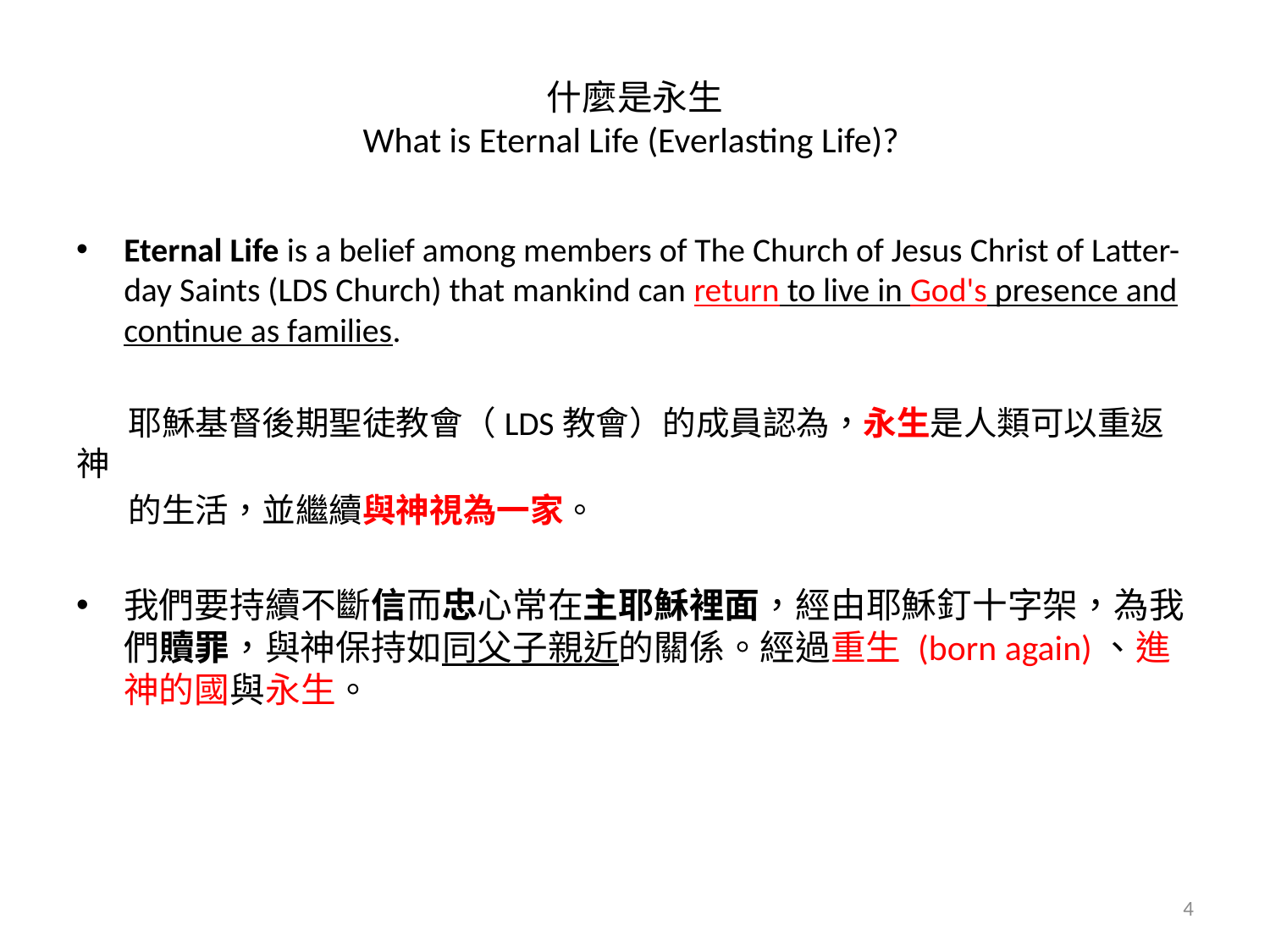

# 什麼是永生 What is Eternal Life (Everlasting Life)?
Eternal Life is a belief among members of The Church of Jesus Christ of Latter-day Saints (LDS Church) that mankind can return to live in God's presence and continue as families.

      耶穌基督後期聖徒教會（LDS教會）的成員認為，永生是人類可以重返神
      的生活，並繼續與神視為一家。

我們要持續不斷信而忠心常在主耶穌裡面，經由耶穌釘十字架，為我們贖罪，與神保持如同父子親近的關係。經過重生 (born again)、進神的國與永生。
4